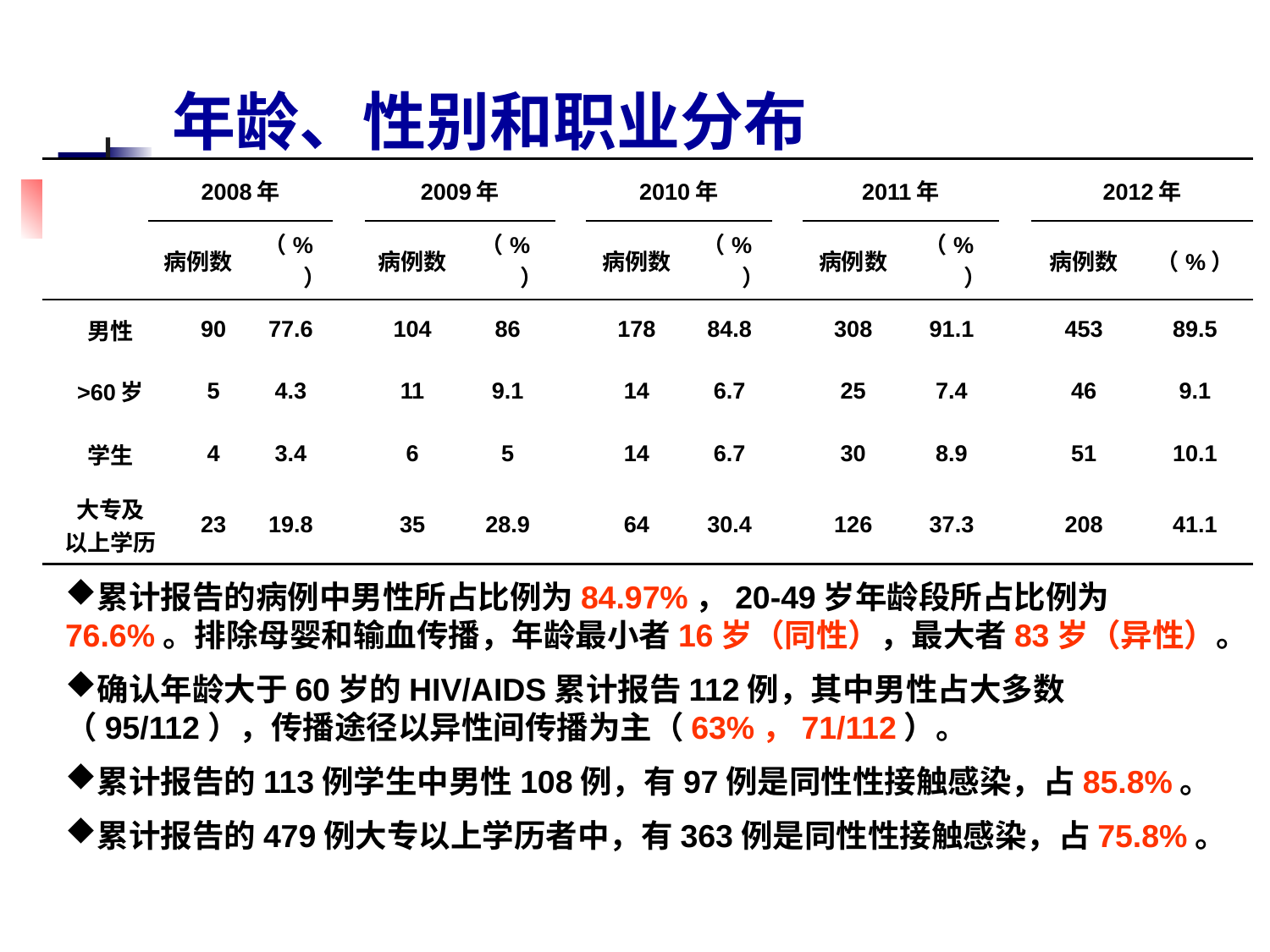

# 年龄、性别和职业分布
|  | 2008年 |  |  |  | 2009年 |  |  | 2010年 |  |  | 2011年 |  |  | 2012年 |  |
| --- | --- | --- | --- | --- | --- | --- | --- | --- | --- | --- | --- | --- | --- | --- | --- |
|  | 病例数 |  | （%） |  | 病例数 | （%） |  | 病例数 | （%） |  | 病例数 | （%） |  | 病例数 | （%） |
| 男性 |  | 90 | 77.6 |  | 104 | 86 |  | 178 | 84.8 |  | 308 | 91.1 |  | 453 | 89.5 |
| >60岁 |  | 5 | 4.3 |  | 11 | 9.1 |  | 14 | 6.7 |  | 25 | 7.4 |  | 46 | 9.1 |
| 学生 |  | 4 | 3.4 |  | 6 | 5 |  | 14 | 6.7 |  | 30 | 8.9 |  | 51 | 10.1 |
| 大专及 以上学历 |  | 23 | 19.8 |  | 35 | 28.9 |  | 64 | 30.4 |  | 126 | 37.3 |  | 208 | 41.1 |
累计报告的病例中男性所占比例为84.97%，20-49岁年龄段所占比例为76.6%。排除母婴和输血传播，年龄最小者16岁（同性），最大者83岁（异性）。
确认年龄大于60岁的HIV/AIDS累计报告112例，其中男性占大多数（95/112），传播途径以异性间传播为主（63%，71/112）。
累计报告的113例学生中男性108例，有97例是同性性接触感染，占85.8%。
累计报告的479例大专以上学历者中，有363例是同性性接触感染，占75.8%。